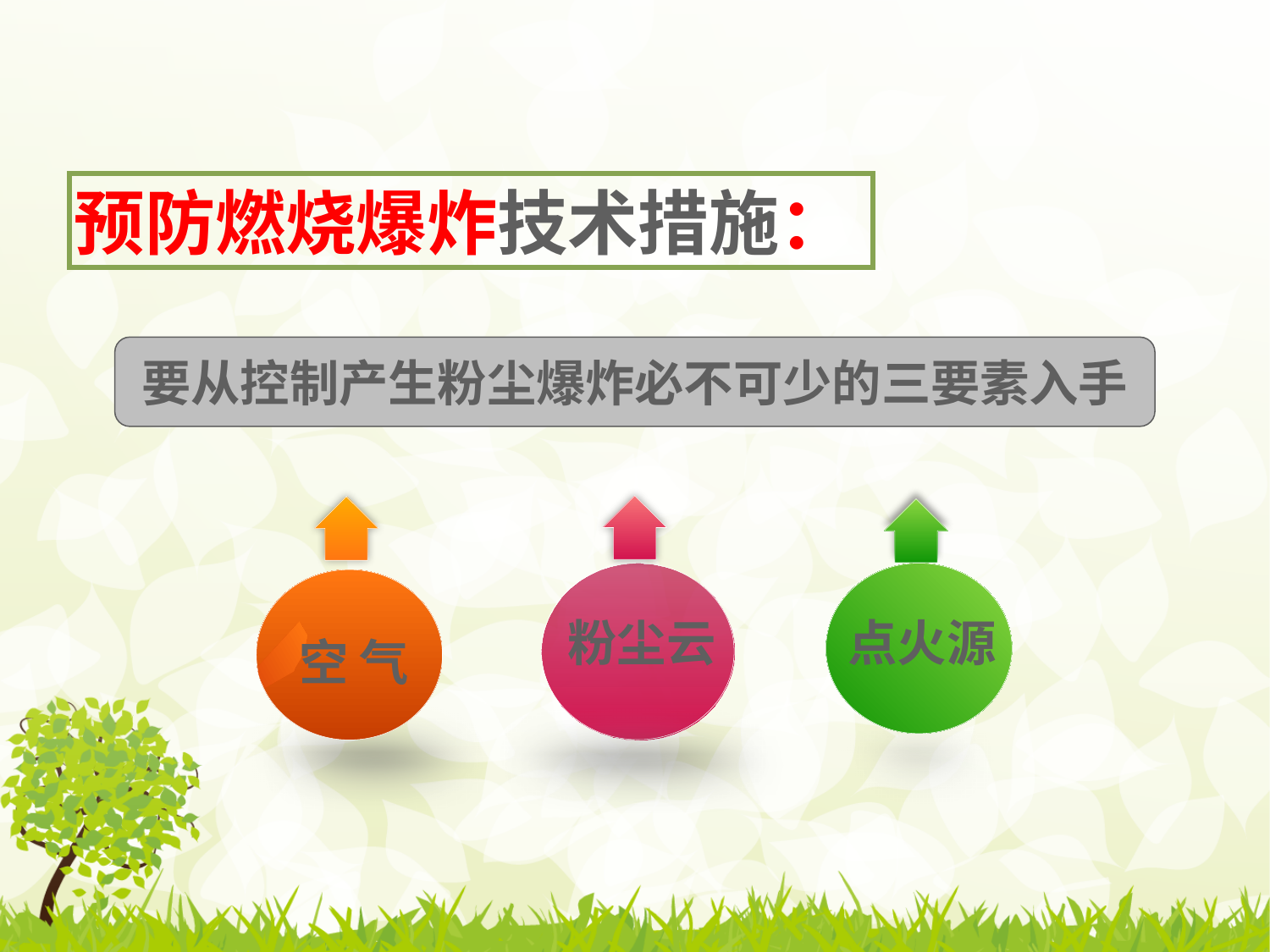

预防燃烧爆炸技术措施：
要从控制产生粉尘爆炸必不可少的三要素入手

粉尘云
点火源
空 气